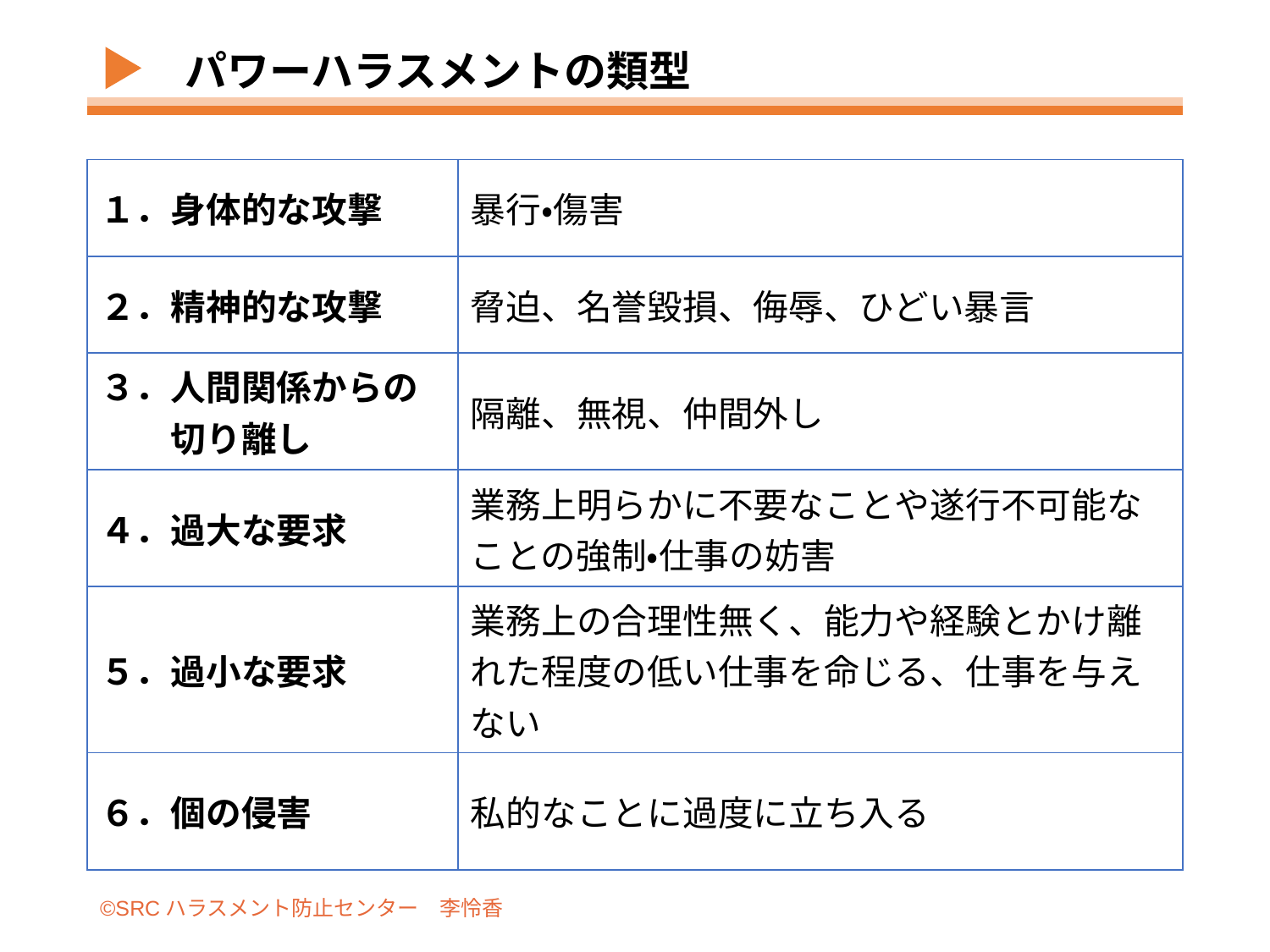

# パワーハラスメントの類型
| １．身体的な攻撃 | 暴行・傷害 |
| --- | --- |
| ２．精神的な攻撃 | 脅迫、名誉毀損、侮辱、ひどい暴言 |
| ３．人間関係からの 　　切り離し | 隔離、無視、仲間外し |
| ４．過大な要求 | 業務上明らかに不要なことや遂行不可能なことの強制・仕事の妨害 |
| ５．過小な要求 | 業務上の合理性無く、能力や経験とかけ離れた程度の低い仕事を命じる、仕事を与えない |
| ６．個の侵害 | 私的なことに過度に立ち入る |
©SRCハラスメント防止センター　李怜香